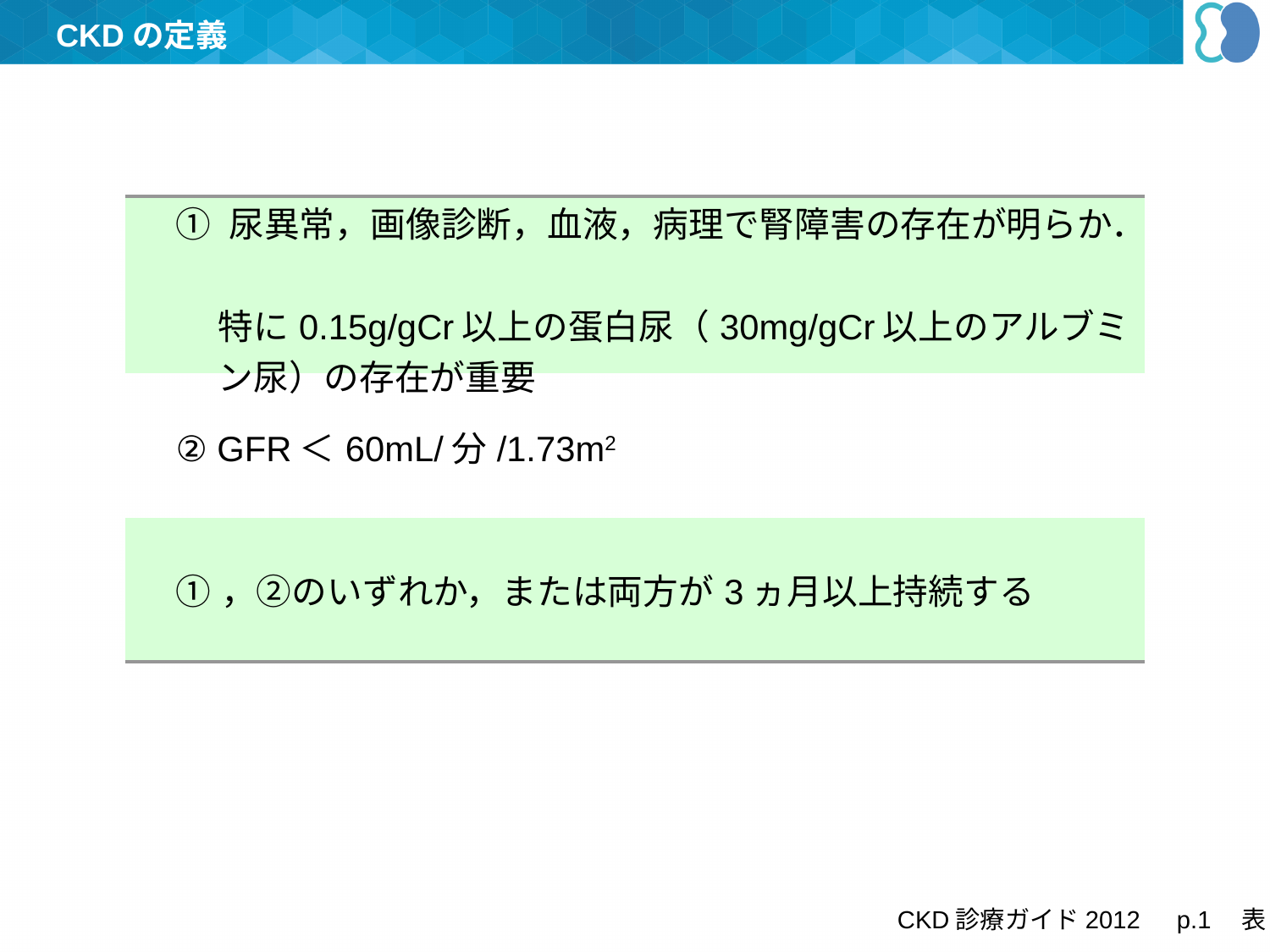

CKDの定義
| ① 尿異常，画像診断，血液，病理で腎障害の存在が明らか． 特に0.15g/gCr以上の蛋白尿（30mg/gCr以上のアルブミン尿）の存在が重要 |
| --- |
| ② GFR＜60mL/分/1.73m2 |
| ①，②のいずれか，または両方が3ヵ月以上持続する |
CKD診療ガイド2012　p.1　表1